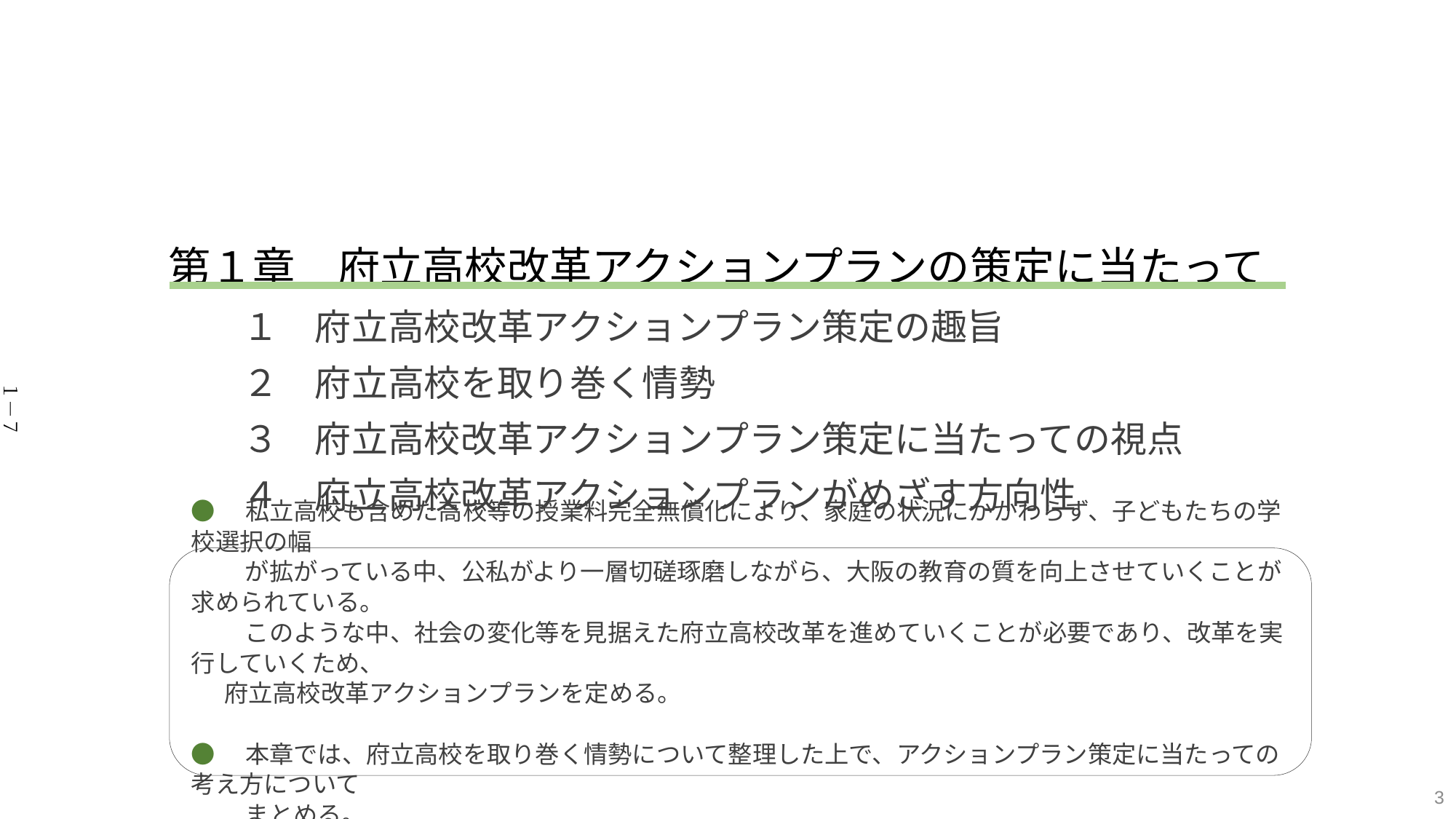

第１章　府立高校改革アクションプランの策定に当たって
                    １　府立高校改革アクションプラン策定の趣旨
                    ２　府立高校を取り巻く情勢
                    ３　府立高校改革アクションプラン策定に当たっての視点
                    ４　府立高校改革アクションプランがめざす方向性
１－７
●　私立高校も含めた高校等の授業料完全無償化により、家庭の状況にかかわらず、子どもたちの学校選択の幅
　　 が拡がっている中、公私がより一層切磋琢磨しながら、大阪の教育の質を向上させていくことが求められている。
　　 このような中、社会の変化等を見据えた府立高校改革を進めていくことが必要であり、改革を実行していくため、
     府立高校改革アクションプランを定める。

●　本章では、府立高校を取り巻く情勢について整理した上で、アクションプラン策定に当たっての考え方について
　　 まとめる。
3